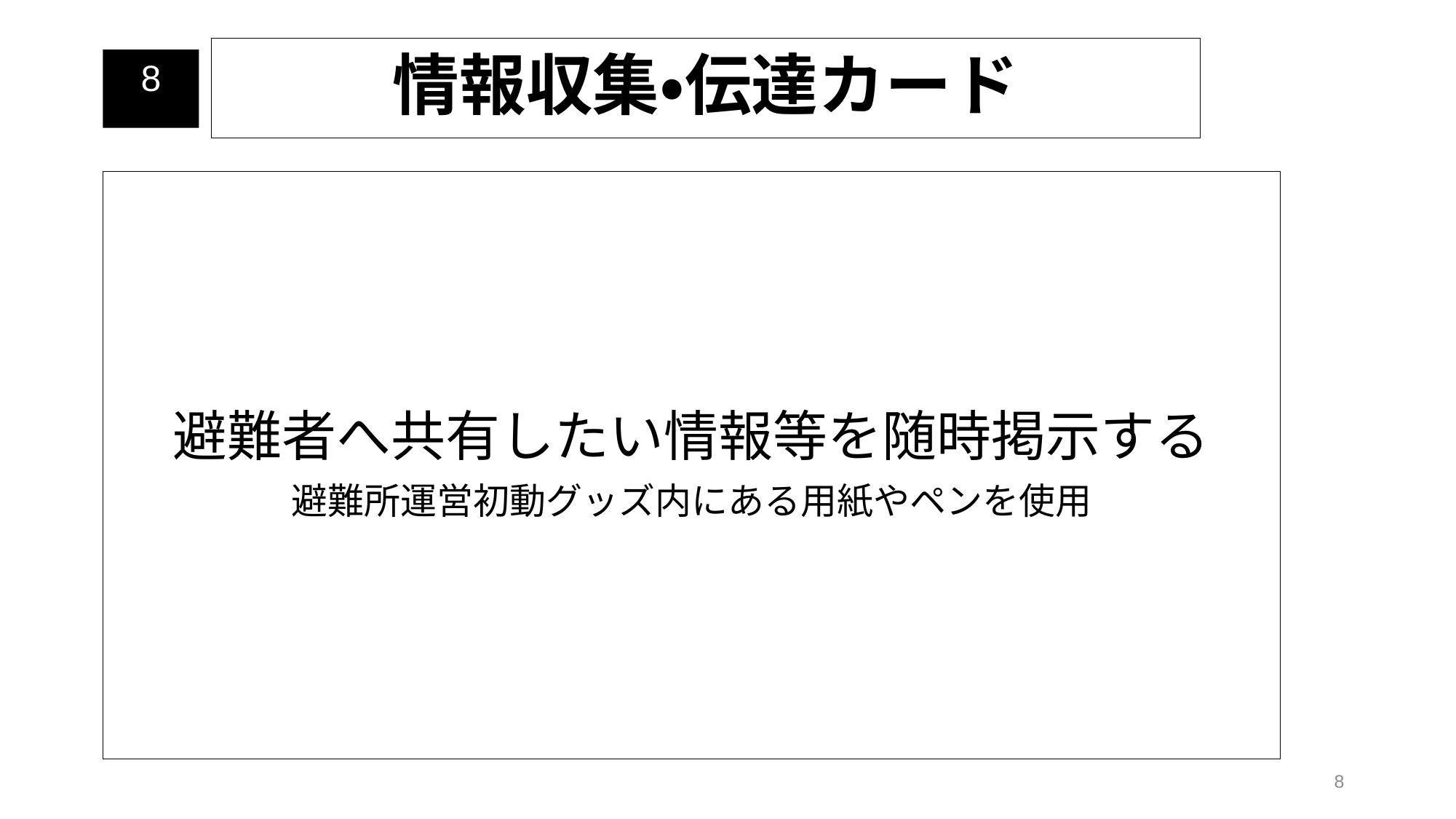

情報収集・伝達カード
8
避難者へ共有したい情報等を随時掲示する
避難所運営初動グッズ内にある用紙やペンを使用

8